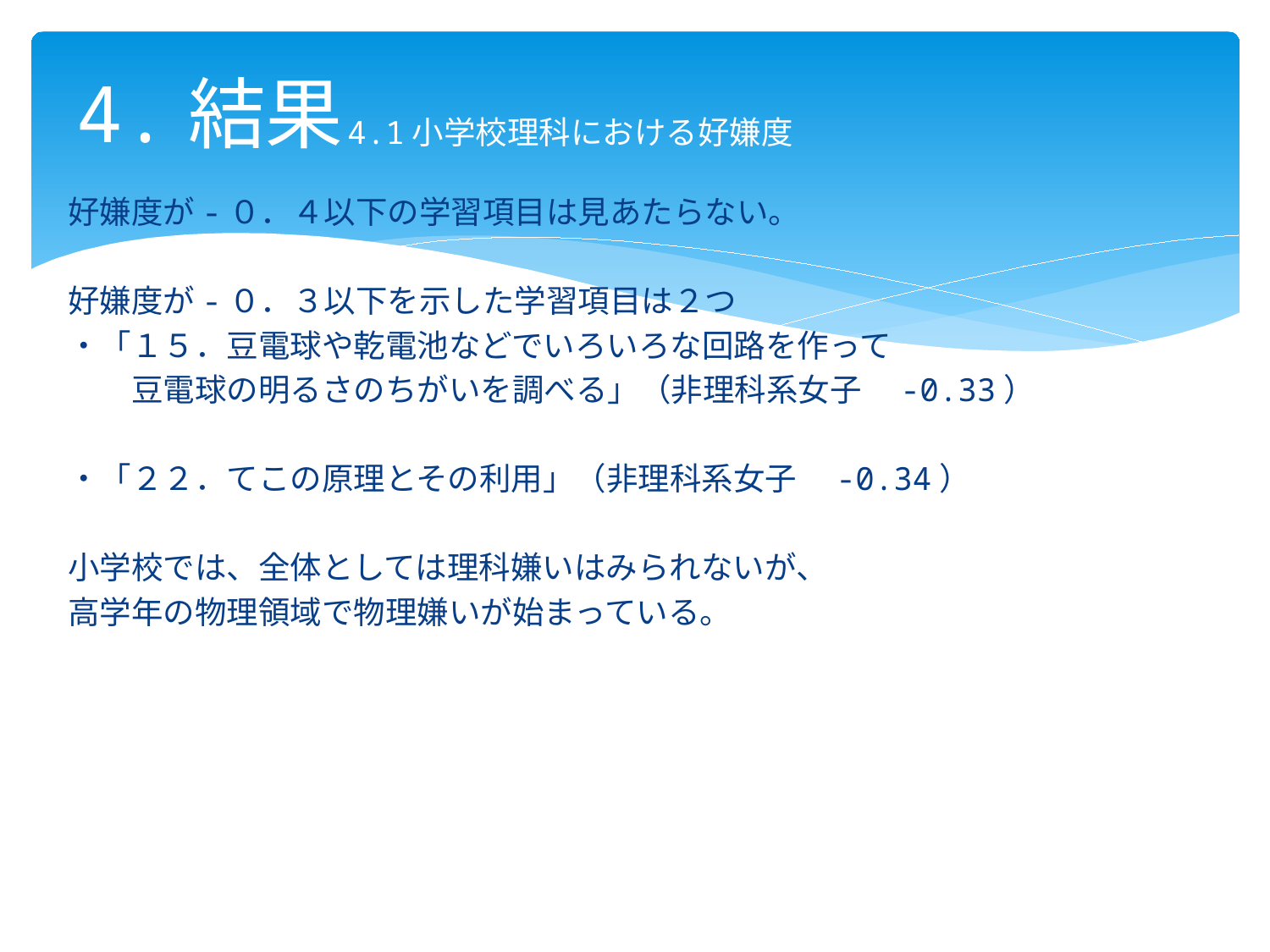

# 4.結果
4.1小学校理科における好嫌度
好嫌度が-０．４以下の学習項目は見あたらない。

好嫌度が-０．３以下を示した学習項目は２つ
・「１５．豆電球や乾電池などでいろいろな回路を作って
　　豆電球の明るさのちがいを調べる」（非理科系女子　-0.33）

・「２２．てこの原理とその利用」（非理科系女子　-0.34）

小学校では、全体としては理科嫌いはみられないが、
高学年の物理領域で物理嫌いが始まっている。